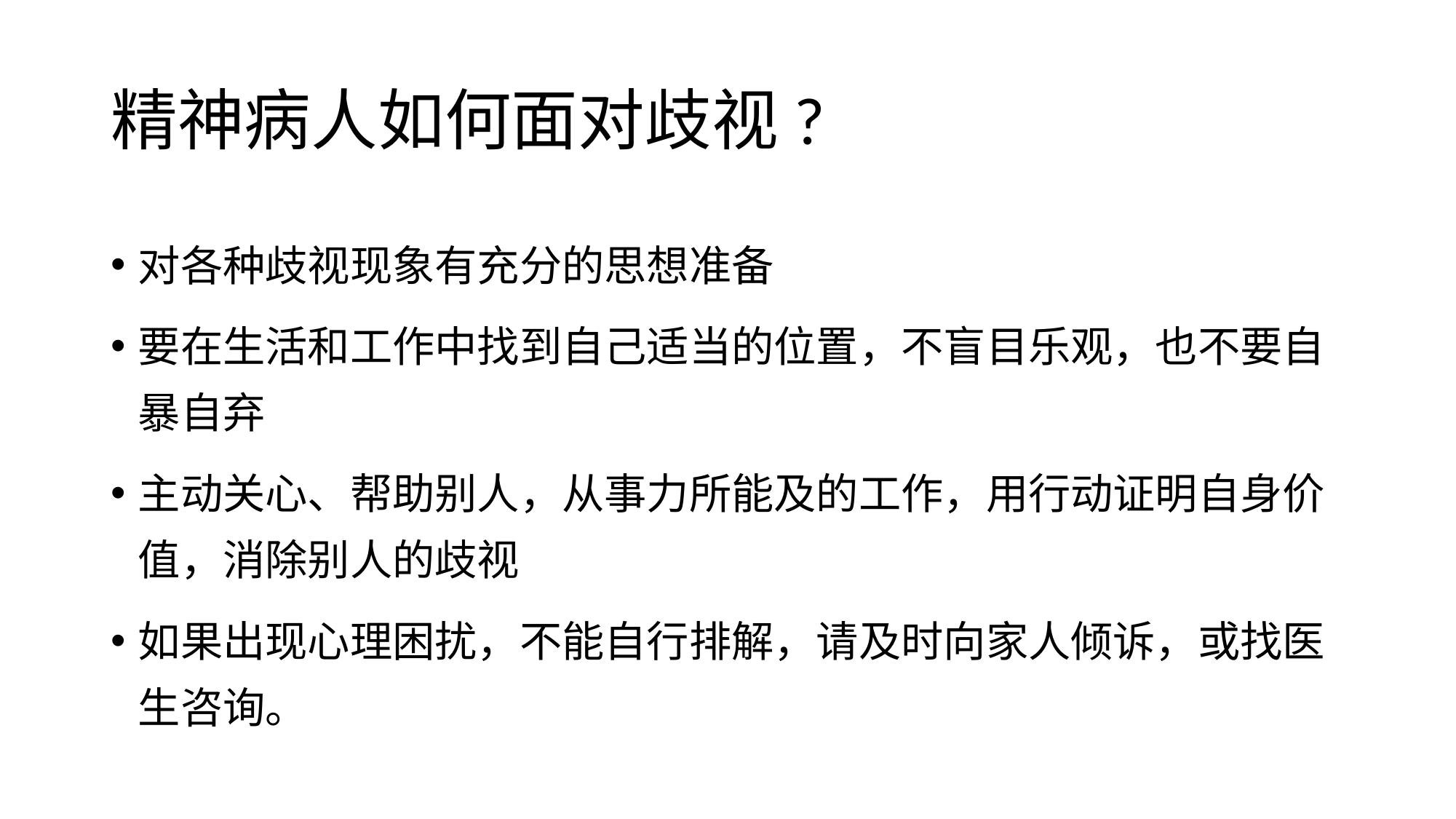

# 精神病人如何面对歧视?
对各种歧视现象有充分的思想准备
要在生活和工作中找到自己适当的位置，不盲目乐观，也不要自暴自弃
主动关心、帮助别人，从事力所能及的工作，用行动证明自身价值，消除别人的歧视
如果出现心理困扰，不能自行排解，请及时向家人倾诉，或找医生咨询。
96